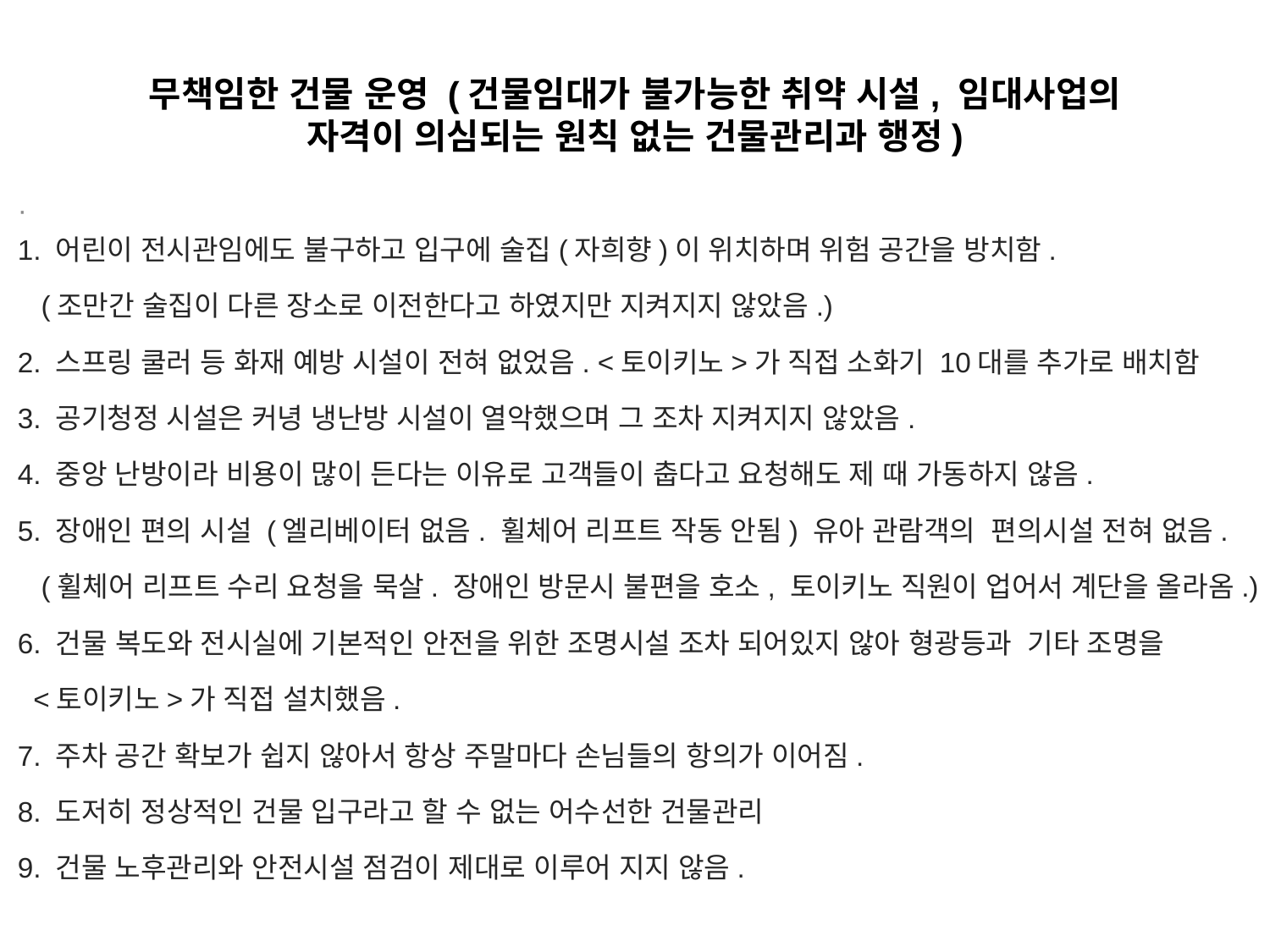

# 무책임한 건물 운영 (건물임대가 불가능한 취약 시설, 임대사업의 자격이 의심되는 원칙 없는 건물관리과 행정)
·
1. 어린이 전시관임에도 불구하고 입구에 술집(자희향)이 위치하며 위험 공간을 방치함.
   (조만간 술집이 다른 장소로 이전한다고 하였지만 지켜지지 않았음.)
2. 스프링 쿨러 등 화재 예방 시설이 전혀 없었음. <토이키노>가 직접 소화기 10대를 추가로 배치함
3. 공기청정 시설은 커녕 냉난방 시설이 열악했으며 그 조차 지켜지지 않았음.
4. 중앙 난방이라 비용이 많이 든다는 이유로 고객들이 춥다고 요청해도 제 때 가동하지 않음.
5. 장애인 편의 시설 (엘리베이터 없음. 휠체어 리프트 작동 안됨) 유아 관람객의  편의시설 전혀 없음.
   (휠체어 리프트 수리 요청을 묵살. 장애인 방문시 불편을 호소, 토이키노 직원이 업어서 계단을 올라옴.)
6. 건물 복도와 전시실에 기본적인 안전을 위한 조명시설 조차 되어있지 않아 형광등과  기타 조명을
  <토이키노>가 직접 설치했음.
7. 주차 공간 확보가 쉽지 않아서 항상 주말마다 손님들의 항의가 이어짐.
8. 도저히 정상적인 건물 입구라고 할 수 없는 어수선한 건물관리
9. 건물 노후관리와 안전시설 점검이 제대로 이루어 지지 않음.